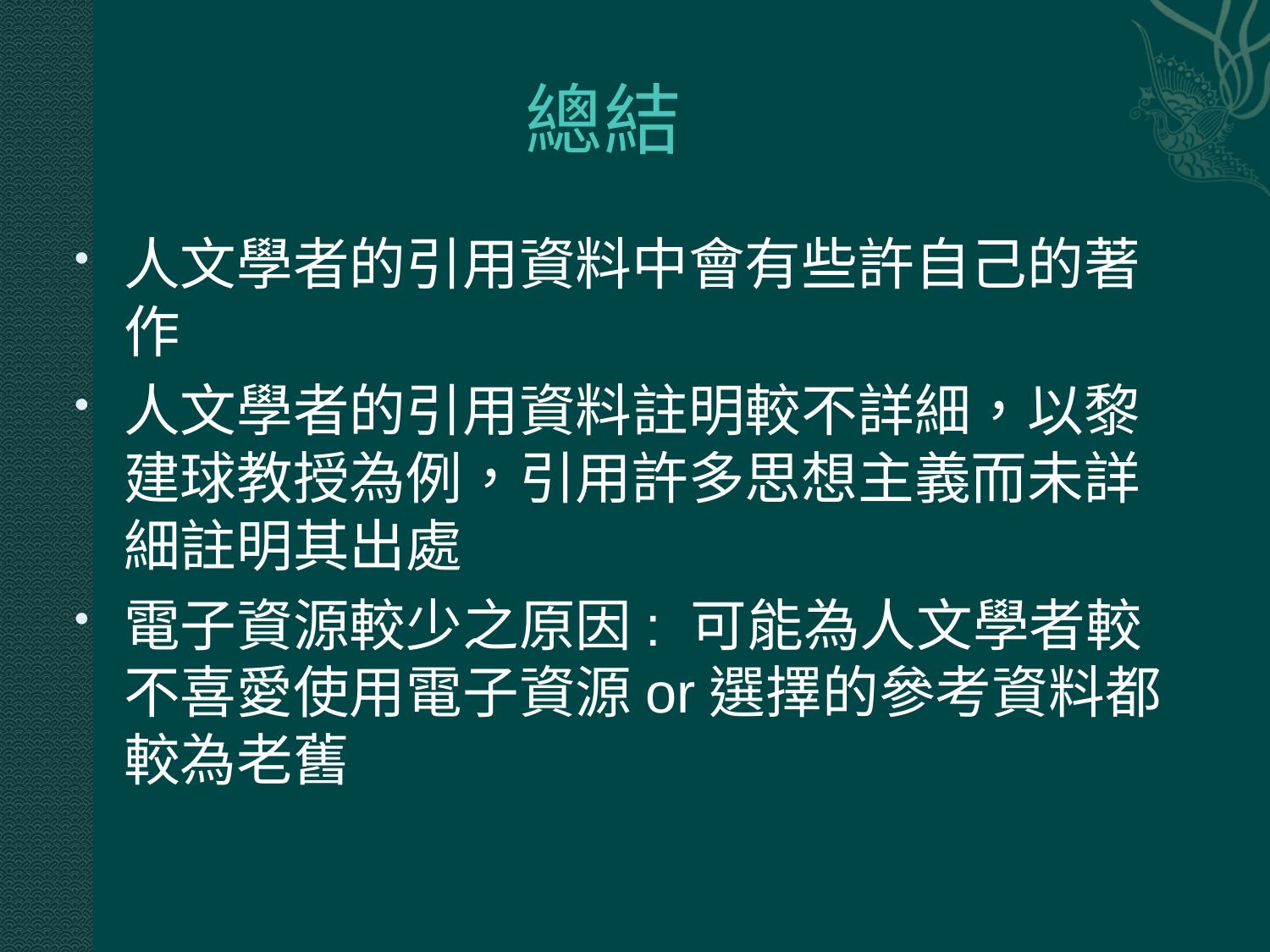

# 總結
人文學者的引用資料中會有些許自己的著作
人文學者的引用資料註明較不詳細，以黎建球教授為例，引用許多思想主義而未詳細註明其出處
電子資源較少之原因: 可能為人文學者較不喜愛使用電子資源or選擇的參考資料都較為老舊